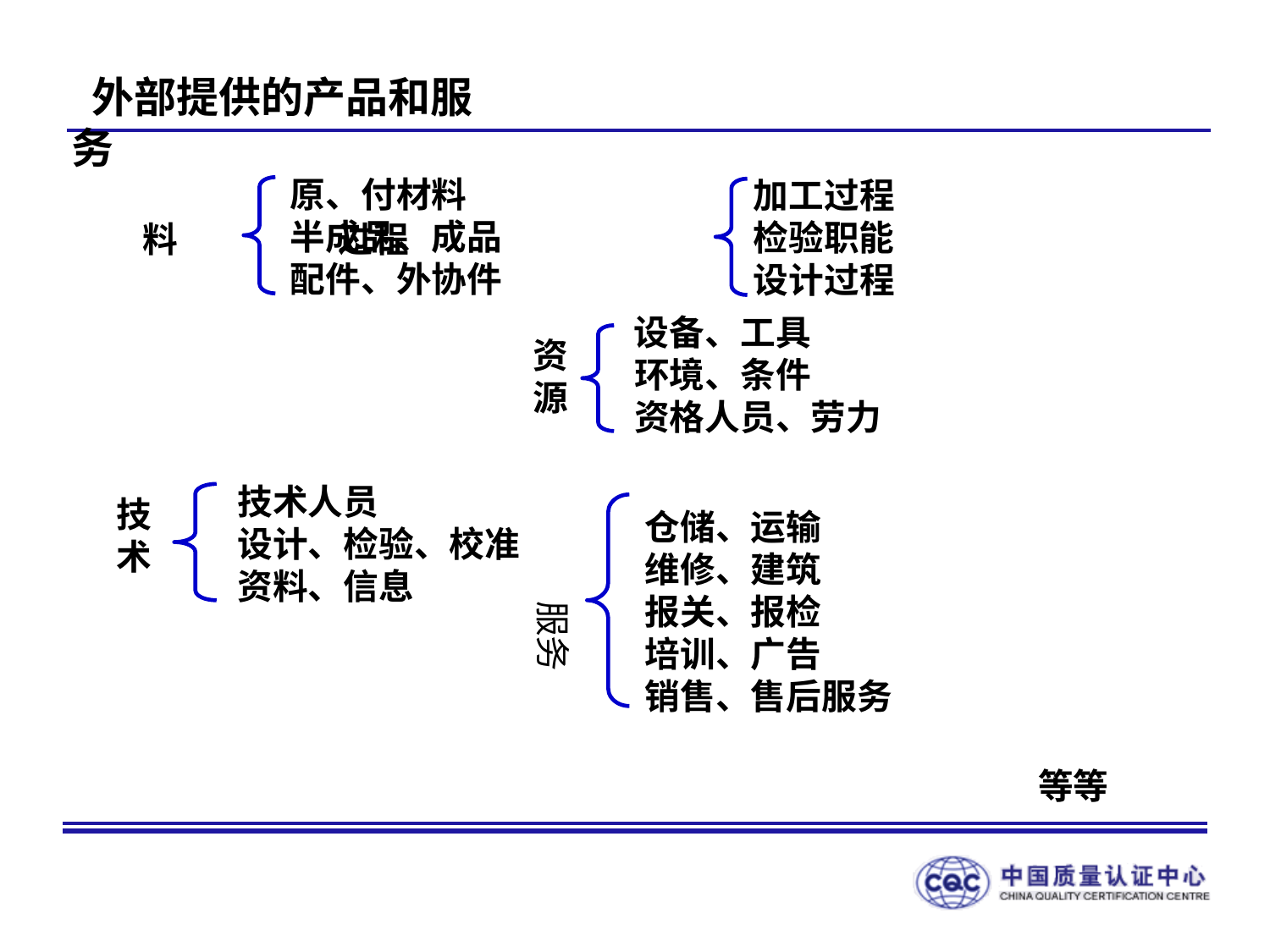

外部提供的产品和服务

      料                    过程

原、付材料
半成品、成品
配件、外协件
加工过程
检验职能
设计过程

 设备、工具
 环境、条件
 资格人员、劳力

资源

仓储、运输
维修、建筑
报关、报检
培训、广告
销售、售后服务
技术人员
设计、检验、校准
资料、信息

技术

服务
等等
188